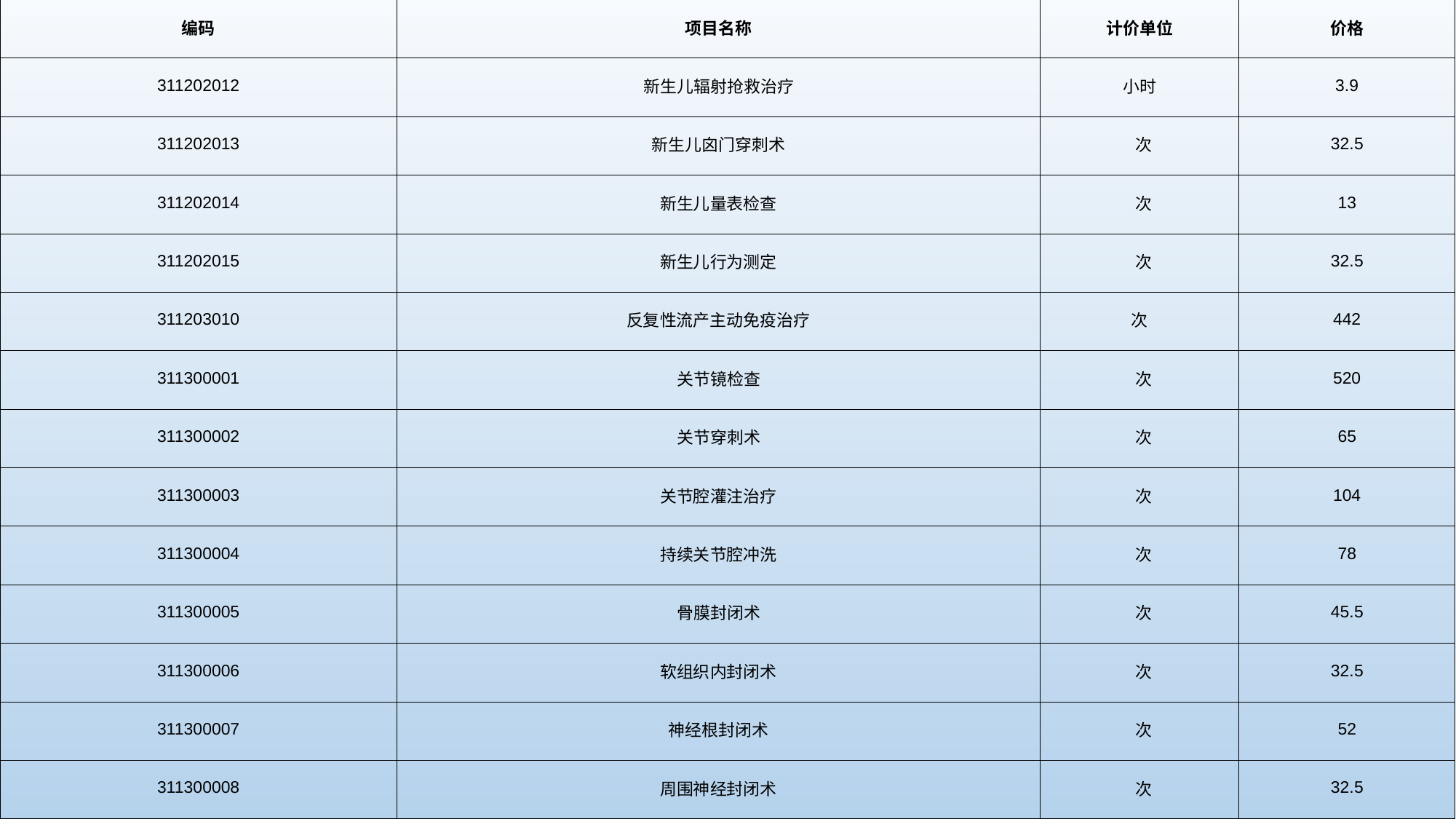

| 编码 | 项目名称 | 计价单位 | 价格 |
| --- | --- | --- | --- |
| 311202012 | 新生儿辐射抢救治疗 | 小时 | 3.9 |
| 311202013 | 新生儿囟门穿刺术 | 次 | 32.5 |
| 311202014 | 新生儿量表检查 | 次 | 13 |
| 311202015 | 新生儿行为测定 | 次 | 32.5 |
| 311203010 | 反复性流产主动免疫治疗 | 次 | 442 |
| 311300001 | 关节镜检查 | 次 | 520 |
| 311300002 | 关节穿刺术 | 次 | 65 |
| 311300003 | 关节腔灌注治疗 | 次 | 104 |
| 311300004 | 持续关节腔冲洗 | 次 | 78 |
| 311300005 | 骨膜封闭术 | 次 | 45.5 |
| 311300006 | 软组织内封闭术 | 次 | 32.5 |
| 311300007 | 神经根封闭术 | 次 | 52 |
| 311300008 | 周围神经封闭术 | 次 | 32.5 |